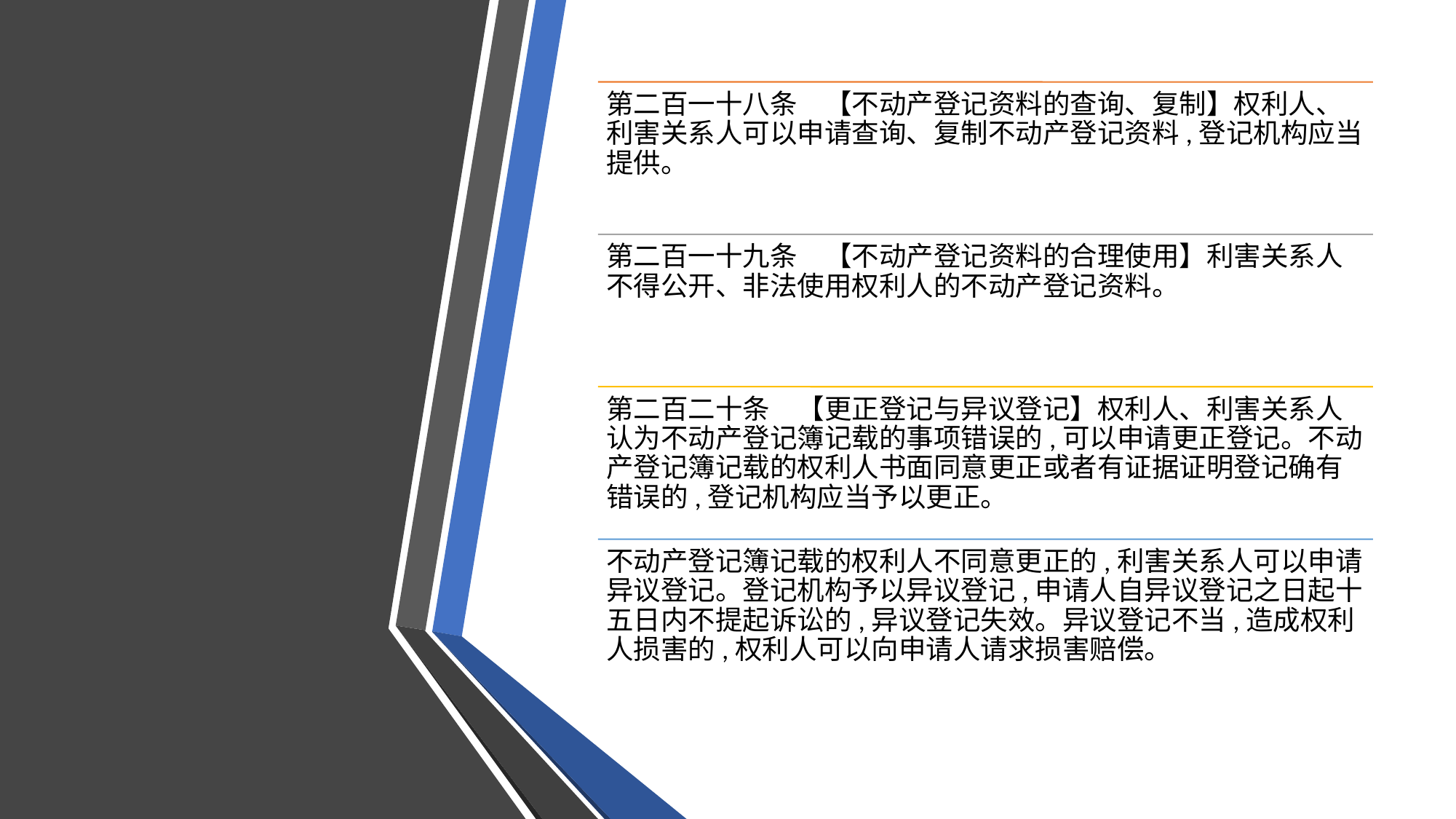

第二百一十八条　【不动产登记资料的查询、复制】权利人、利害关系人可以申请查询、复制不动产登记资料,登记机构应当提供。
第二百一十九条　【不动产登记资料的合理使用】利害关系人不得公开、非法使用权利人的不动产登记资料。
第二百二十条　【更正登记与异议登记】权利人、利害关系人认为不动产登记簿记载的事项错误的,可以申请更正登记。不动产登记簿记载的权利人书面同意更正或者有证据证明登记确有错误的,登记机构应当予以更正。
不动产登记簿记载的权利人不同意更正的,利害关系人可以申请异议登记。登记机构予以异议登记,申请人自异议登记之日起十五日内不提起诉讼的,异议登记失效。异议登记不当,造成权利人损害的,权利人可以向申请人请求损害赔偿。